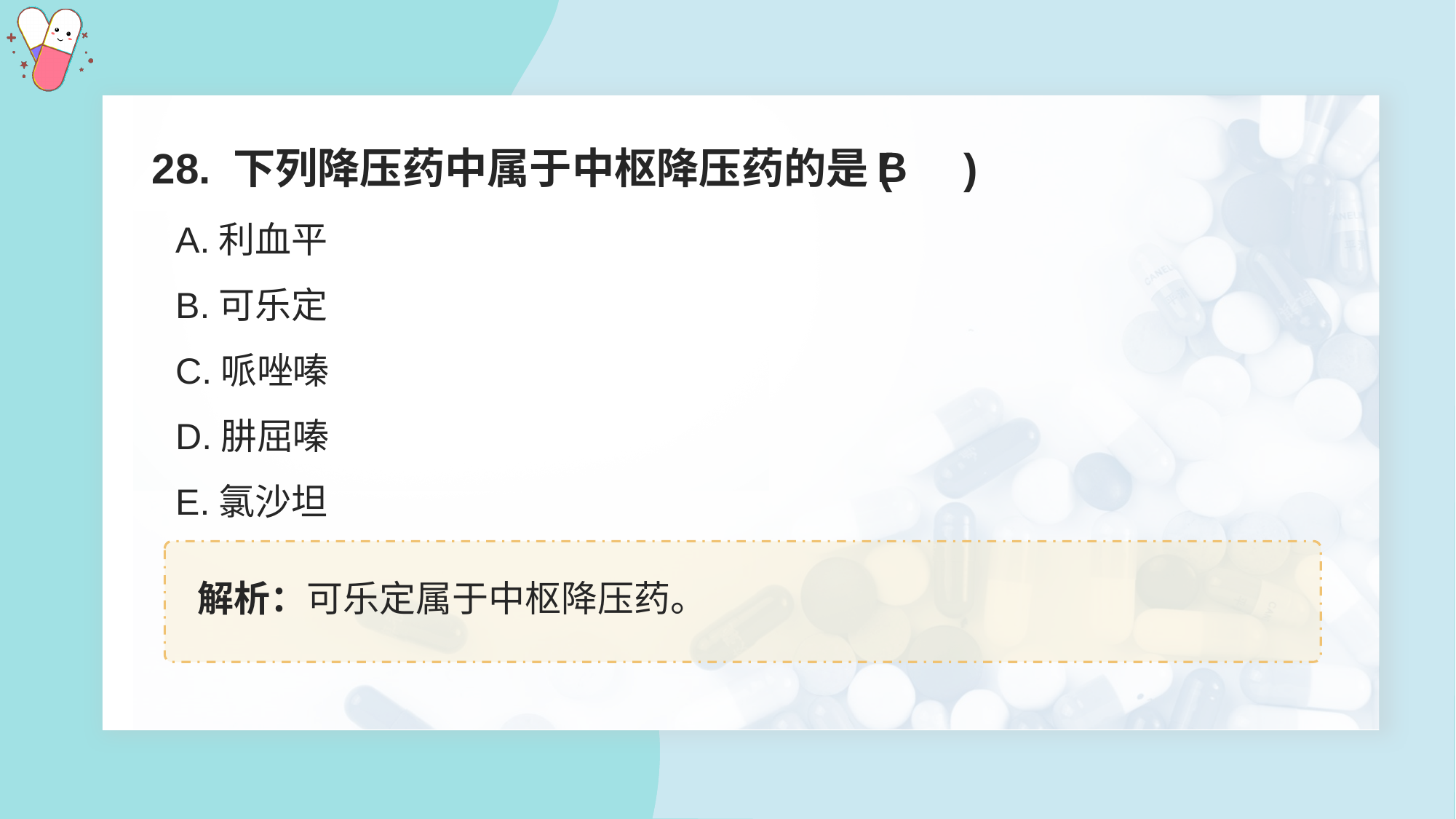

28. 下列降压药中属于中枢降压药的是(      )
B
A.利血平
B.可乐定
C.哌唑嗪
D.肼屈嗪
E.氯沙坦

解析：可乐定属于中枢降压药。